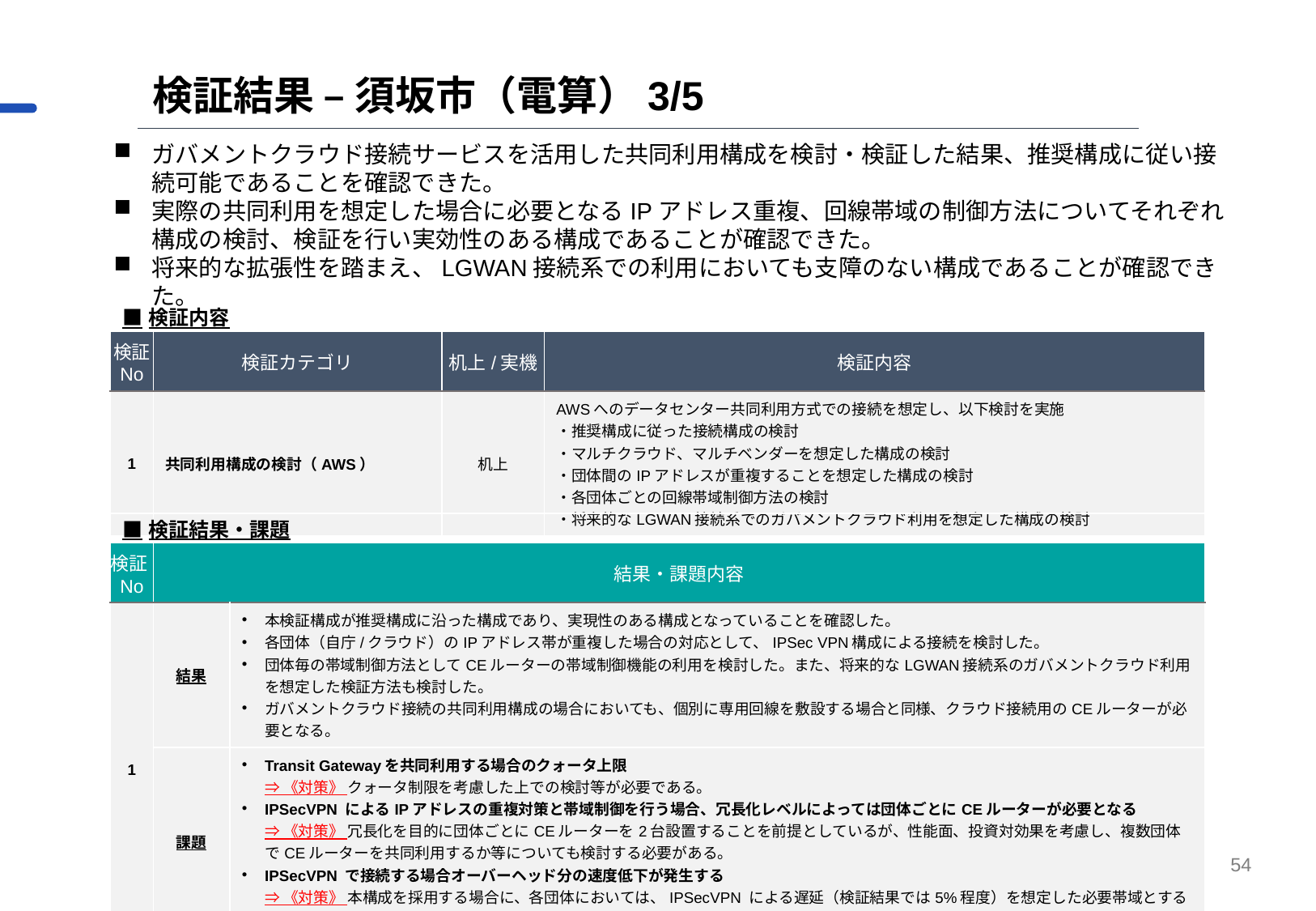

検証結果 – 須坂市（電算）3/5
ガバメントクラウド接続サービスを活用した共同利用構成を検討・検証した結果、推奨構成に従い接続可能であることを確認できた。
実際の共同利用を想定した場合に必要となるIPアドレス重複、回線帯域の制御方法についてそれぞれ構成の検討、検証を行い実効性のある構成であることが確認できた。
将来的な拡張性を踏まえ、LGWAN接続系での利用においても支障のない構成であることが確認できた。
| ■検証内容 | ■検証内容 |  |  |
| --- | --- | --- | --- |
| 検証 No | 検証カテゴリ | 机上/実機 | 検証内容 |
| 1 | 共同利用構成の検討（AWS） | 机上 | AWSへのデータセンター共同利用方式での接続を想定し、以下検討を実施 ・推奨構成に従った接続構成の検討 ・マルチクラウド、マルチベンダーを想定した構成の検討 ・団体間のIPアドレスが重複することを想定した構成の検討 ・各団体ごとの回線帯域制御方法の検討 ・将来的なLGWAN接続系でのガバメントクラウド利用を想定した構成の検討 |
| ■検証結果・課題 |  |  |
| --- | --- | --- |
| 検証No | 結果・課題内容 | 結果・課題内容 |
| 1 | 結果 | 本検証構成が推奨構成に沿った構成であり、実現性のある構成となっていることを確認した。 各団体（自庁/クラウド）のIPアドレス帯が重複した場合の対応として、IPSec VPN構成による接続を検討した。 団体毎の帯域制御方法としてCEルーターの帯域制御機能の利用を検討した。また、将来的なLGWAN接続系のガバメントクラウド利用を想定した検証方法も検討した。 ガバメントクラウド接続の共同利用構成の場合においても、個別に専用回線を敷設する場合と同様、クラウド接続用のCEルーターが必要となる。 |
|  | 課題 | Transit Gatewayを共同利用する場合のクォータ上限 ⇒ 《対策》 クォータ制限を考慮した上での検討等が必要である。 IPSecVPN によるIPアドレスの重複対策と帯域制御を行う場合、冗長化レベルによっては団体ごとにCEルーターが必要となる ⇒ 《対策》 冗長化を目的に団体ごとにCEルーターを2台設置することを前提としているが、性能面、投資対効果を考慮し、複数団体でCEルーターを共同利用するか等についても検討する必要がある。 IPSecVPN で接続する場合オーバーヘッド分の速度低下が発生する ⇒ 《対策》 本構成を採用する場合に、各団体においては、IPSecVPN による遅延（検証結果では5%程度）を想定した必要帯域とする必要がある。 |
54